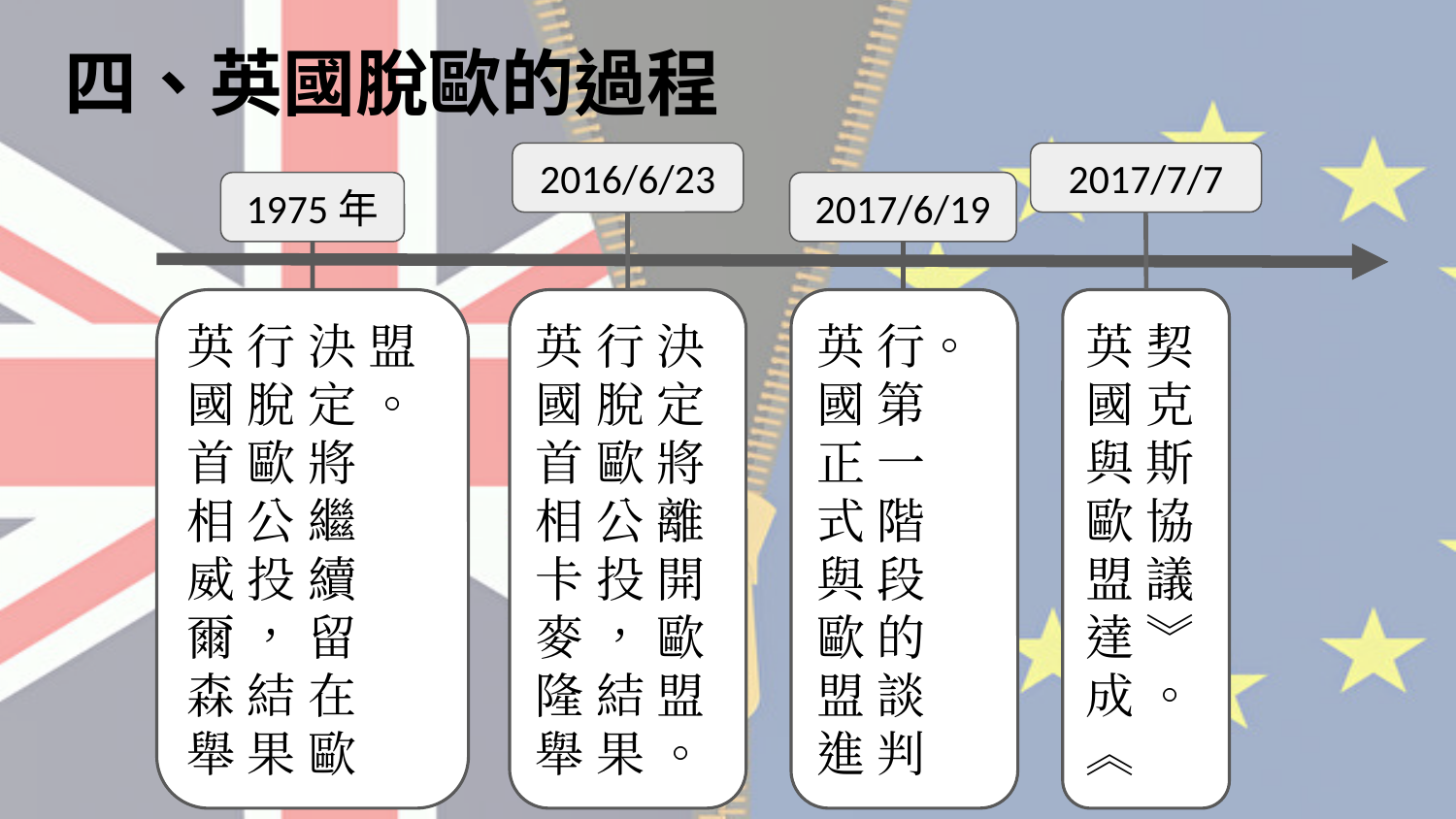

# 四、英國脫歐的過程
2016/6/23
2017/7/7
1975年
2017/6/19
英 行。
國 第
正 一
式 階
與 段
歐 的
盟 談
進 判
英 行 決 盟
國 脫 定 。
首 歐 將
相 公 繼
威 投 續
爾 ， 留
森 結 在
舉 果 歐
英 行 決
國 脫 定
首 歐 將
相 公 離
卡 投 開
麥 ， 歐
隆 結 盟
舉 果 。
英 契
國 克
與 斯
歐 協
盟 議
達 ︾
成 。
︽